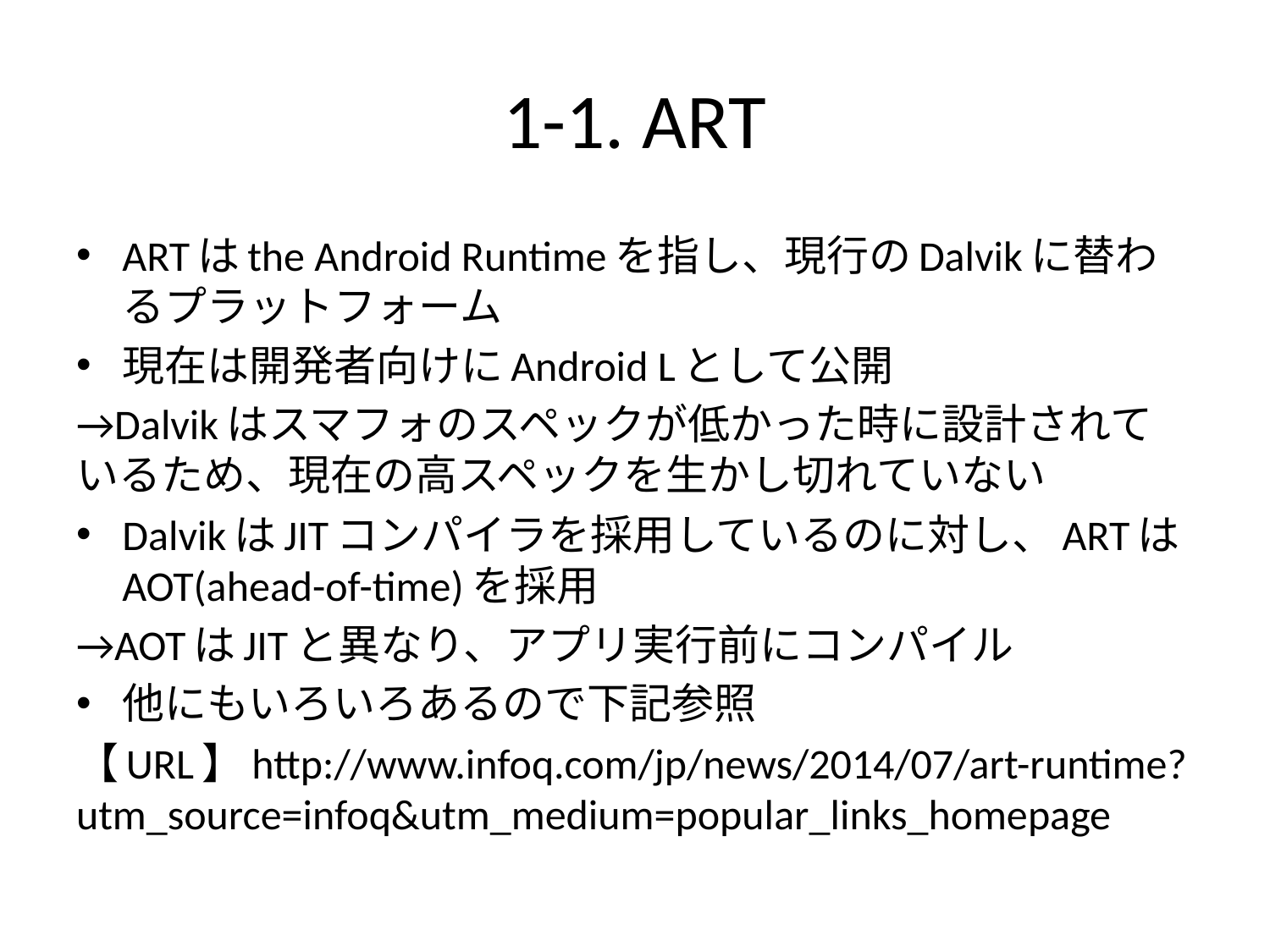

# 1-1. ART
ARTはthe Android Runtimeを指し、現行のDalvikに替わるプラットフォーム
現在は開発者向けにAndroid Lとして公開
→Dalvikはスマフォのスペックが低かった時に設計されているため、現在の高スペックを生かし切れていない
DalvikはJITコンパイラを採用しているのに対し、ARTはAOT(ahead-of-time)を採用
→AOTはJITと異なり、アプリ実行前にコンパイル
他にもいろいろあるので下記参照
【URL】http://www.infoq.com/jp/news/2014/07/art-runtime?utm_source=infoq&utm_medium=popular_links_homepage